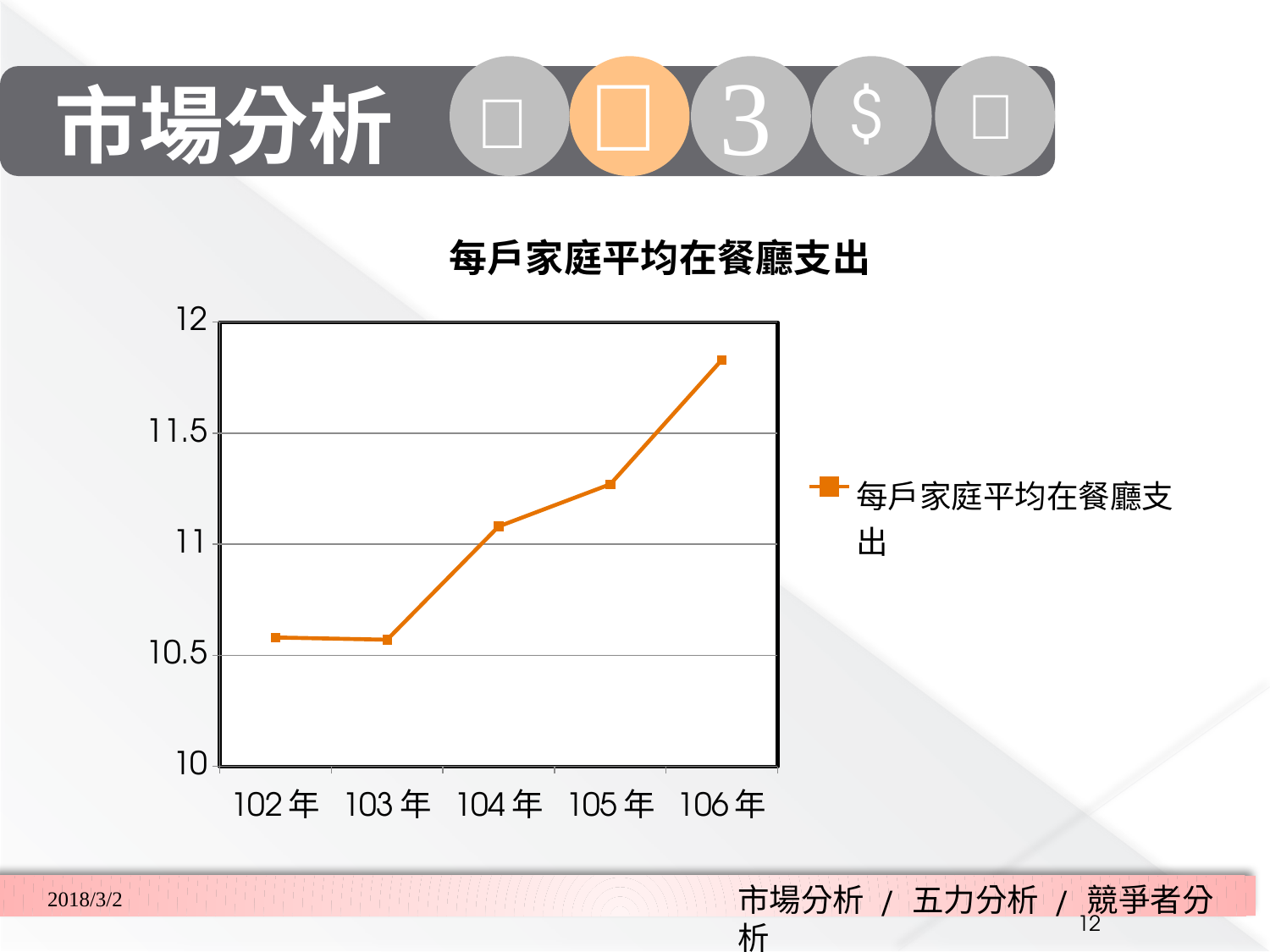

市場分析

### Chart:

| Category | 每戶家庭平均在餐廳支出 |
|---|---|
| 102年 | 10.58 |
| 103年 | 10.57 |
| 104年 | 11.08 |
| 105年 | 11.27 |
| 106年 | 11.83 |
市場分析 / 五力分析 / 競爭者分析
2018/3/2
12